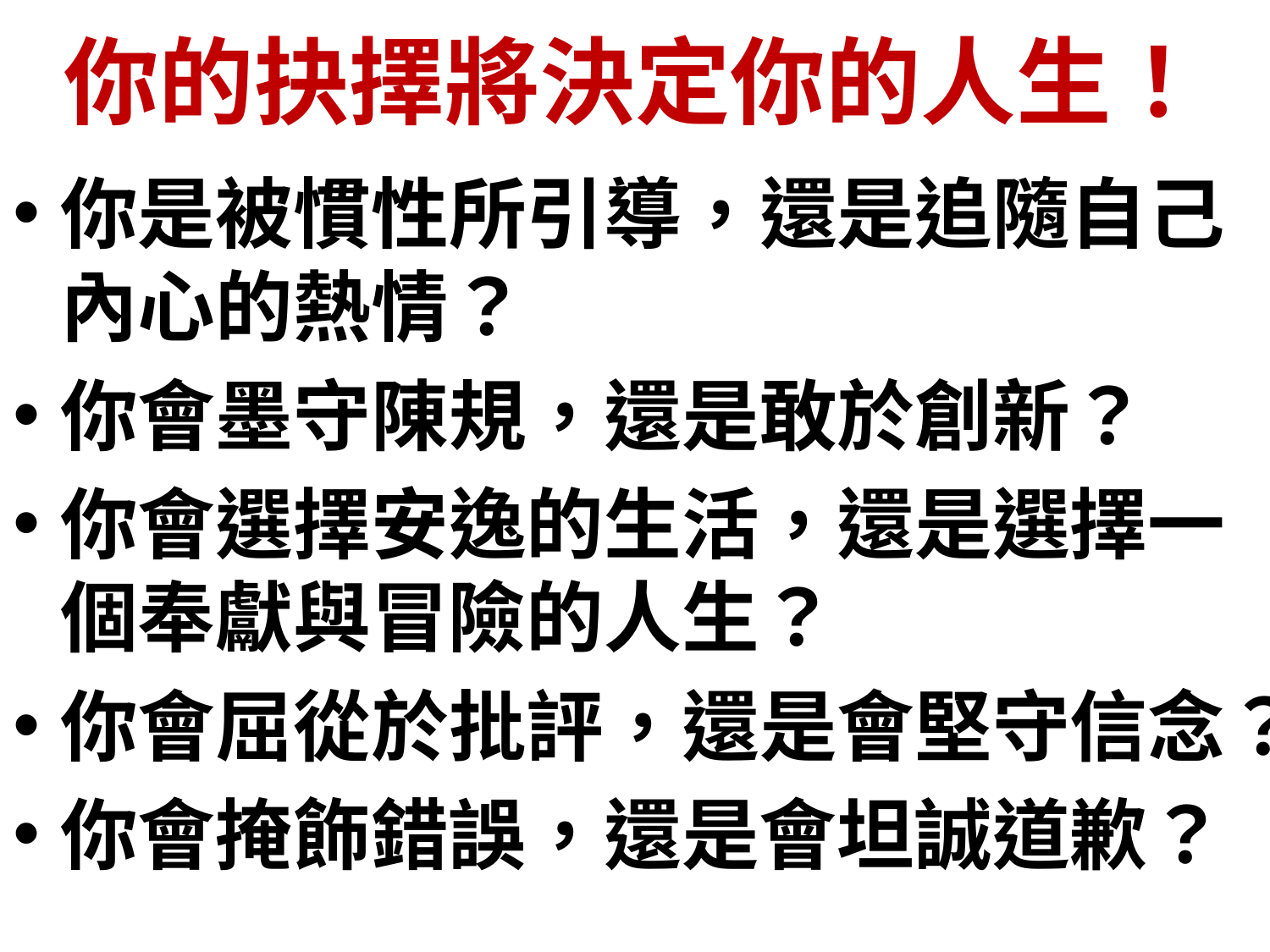

# 你的抉擇將決定你的人生！
你是被慣性所引導，還是追隨自己內心的熱情？
你會墨守陳規，還是敢於創新？
你會選擇安逸的生活，還是選擇一個奉獻與冒險的人生？
你會屈從於批評，還是會堅守信念？
你會掩飾錯誤，還是會坦誠道歉？